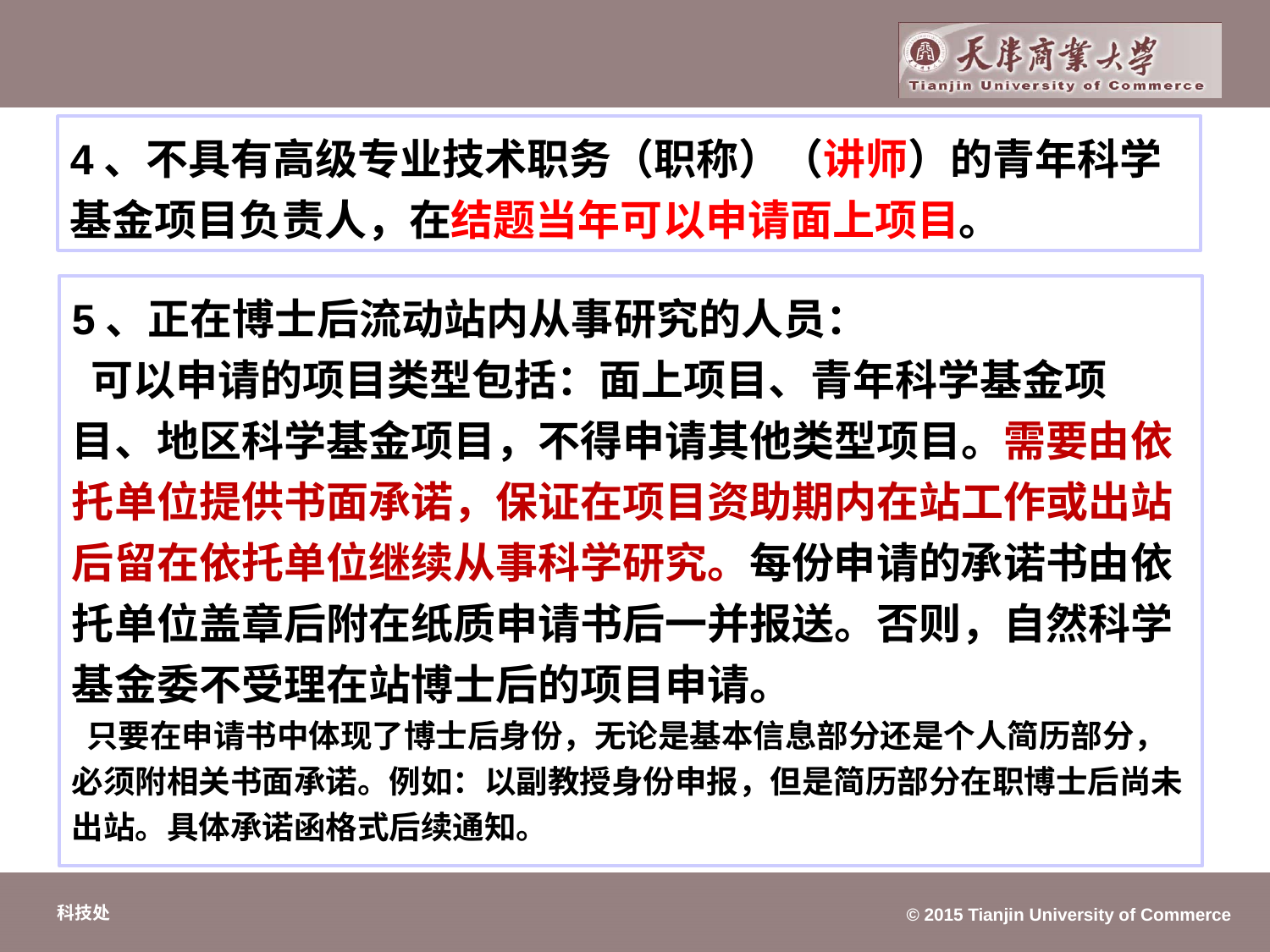

4、不具有高级专业技术职务（职称）（讲师）的青年科学基金项目负责人，在结题当年可以申请面上项目。
5、正在博士后流动站内从事研究的人员：
  可以申请的项目类型包括：面上项目、青年科学基金项目、地区科学基金项目，不得申请其他类型项目。需要由依托单位提供书面承诺，保证在项目资助期内在站工作或出站后留在依托单位继续从事科学研究。每份申请的承诺书由依托单位盖章后附在纸质申请书后一并报送。否则，自然科学基金委不受理在站博士后的项目申请。
  只要在申请书中体现了博士后身份，无论是基本信息部分还是个人简历部分，必须附相关书面承诺。例如：以副教授身份申报，但是简历部分在职博士后尚未出站。具体承诺函格式后续通知。